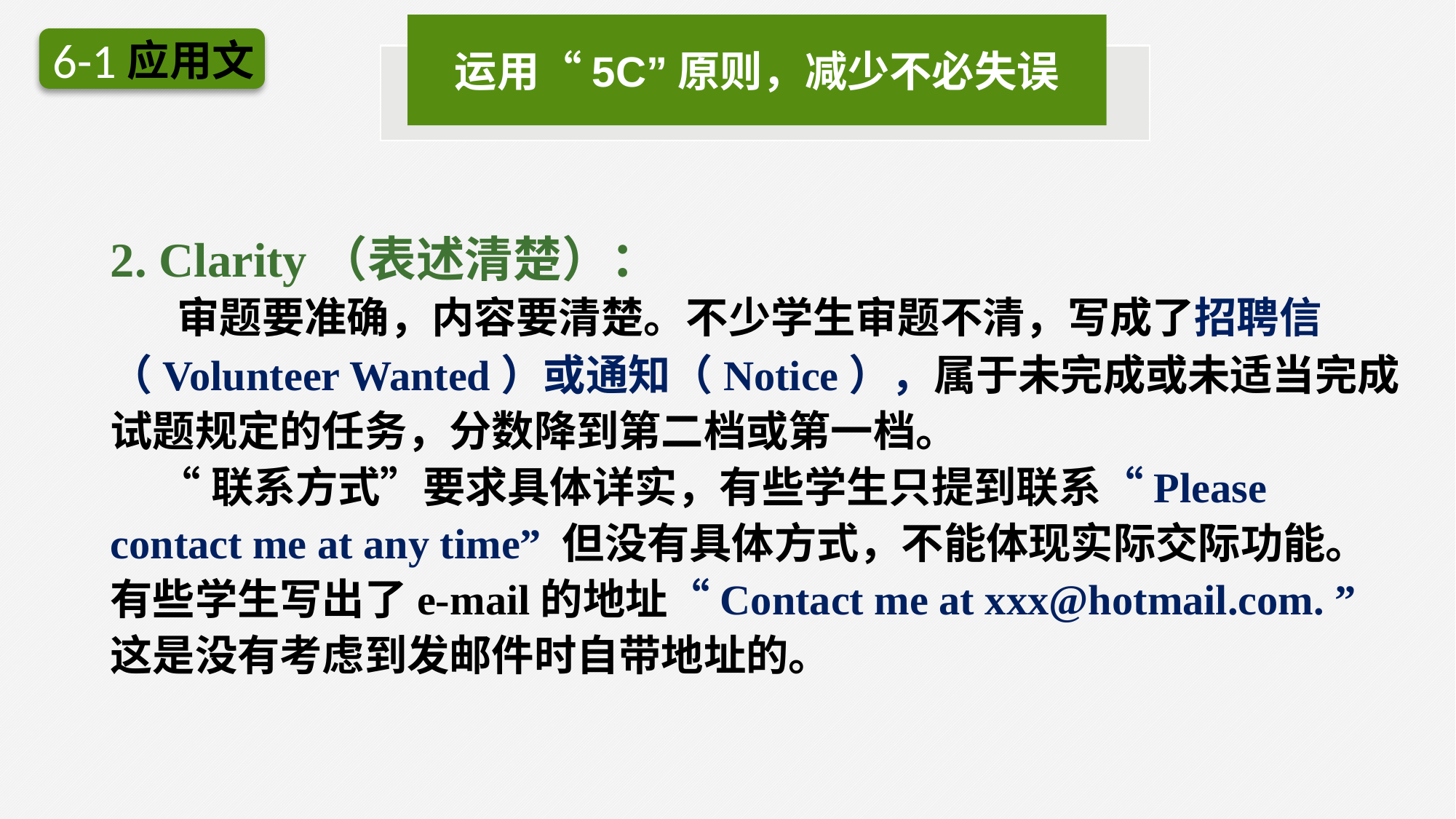

运用“5C”原则，减少不必失误
6-1
应用文

2. Clarity（表述清楚）：
     审题要准确，内容要清楚。不少学生审题不清，写成了招聘信（Volunteer Wanted）或通知（Notice），属于未完成或未适当完成试题规定的任务，分数降到第二档或第一档。
     “联系方式”要求具体详实，有些学生只提到联系“Please contact me at any time” 但没有具体方式，不能体现实际交际功能。有些学生写出了e-mail的地址“Contact me at xxx@hotmail.com. ” 这是没有考虑到发邮件时自带地址的。